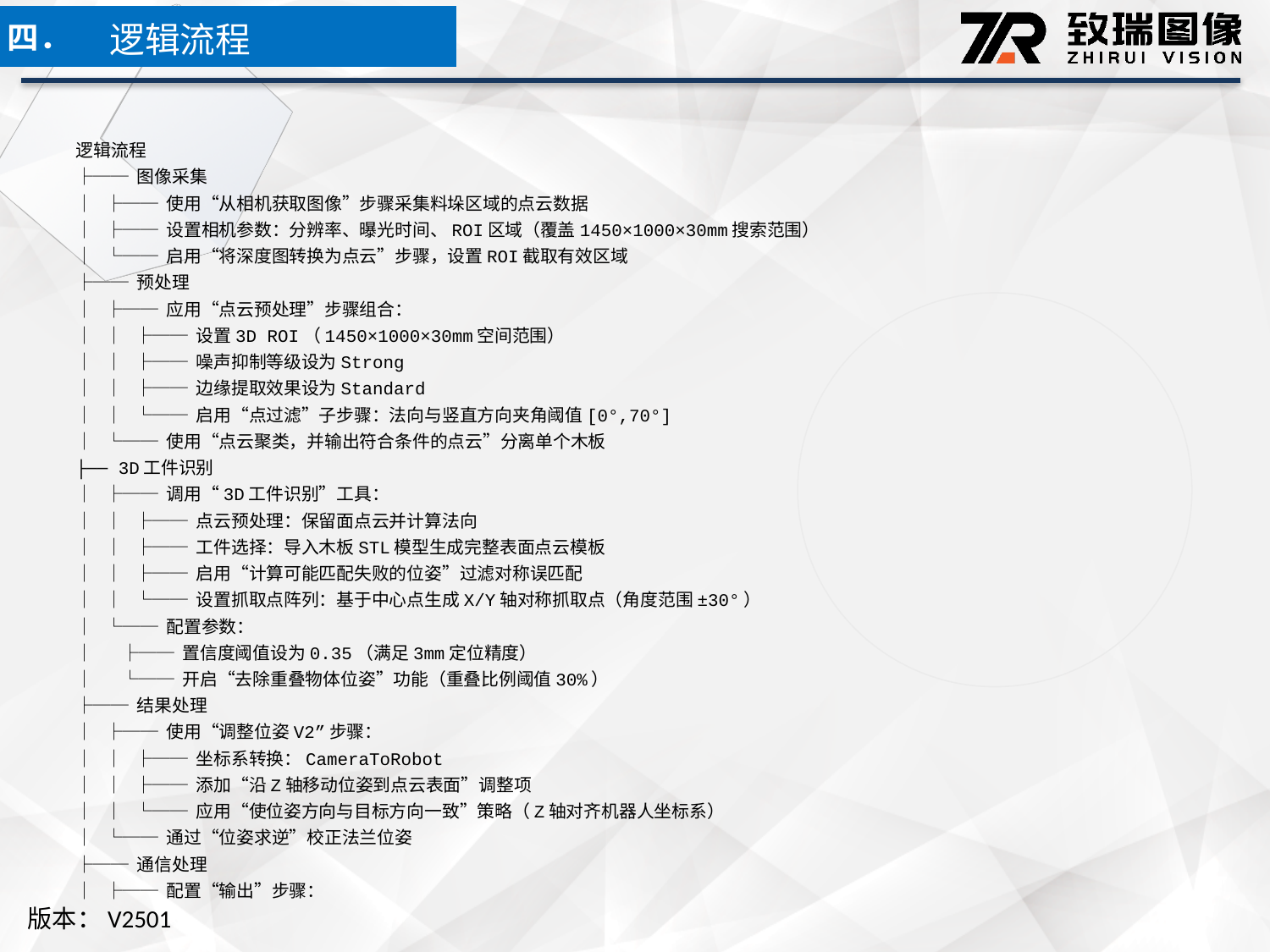

逻辑流程
四．

逻辑流程
├── 图像采集
│   ├── 使用“从相机获取图像”步骤采集料垛区域的点云数据
│   ├── 设置相机参数：分辨率、曝光时间、ROI区域（覆盖1450×1000×30mm搜索范围）
│   └── 启用“将深度图转换为点云”步骤，设置ROI截取有效区域
├── 预处理
│   ├── 应用“点云预处理”步骤组合：
│   │   ├── 设置3D ROI（1450×1000×30mm空间范围）
│   │   ├── 噪声抑制等级设为Strong
│   │   ├── 边缘提取效果设为Standard
│   │   └── 启用“点过滤”子步骤：法向与竖直方向夹角阈值[0°,70°]
│   └── 使用“点云聚类，并输出符合条件的点云”分离单个木板
├── 3D工件识别
│   ├── 调用“3D工件识别”工具：
│   │   ├── 点云预处理：保留面点云并计算法向
│   │   ├── 工件选择：导入木板STL模型生成完整表面点云模板
│   │   ├── 启用“计算可能匹配失败的位姿”过滤对称误匹配
│   │   └── 设置抓取点阵列：基于中心点生成X/Y轴对称抓取点（角度范围±30°）
│   └── 配置参数：
│       ├── 置信度阈值设为0.35（满足3mm定位精度）
│       └── 开启“去除重叠物体位姿”功能（重叠比例阈值30%）
├── 结果处理
│   ├── 使用“调整位姿V2”步骤：
│   │   ├── 坐标系转换：CameraToRobot
│   │   ├── 添加“沿Z轴移动位姿到点云表面”调整项
│   │   └── 应用“使位姿方向与目标方向一致”策略（Z轴对齐机器人坐标系）
│   └── 通过“位姿求逆”校正法兰位姿
├── 通信处理
│   ├── 配置“输出”步骤：